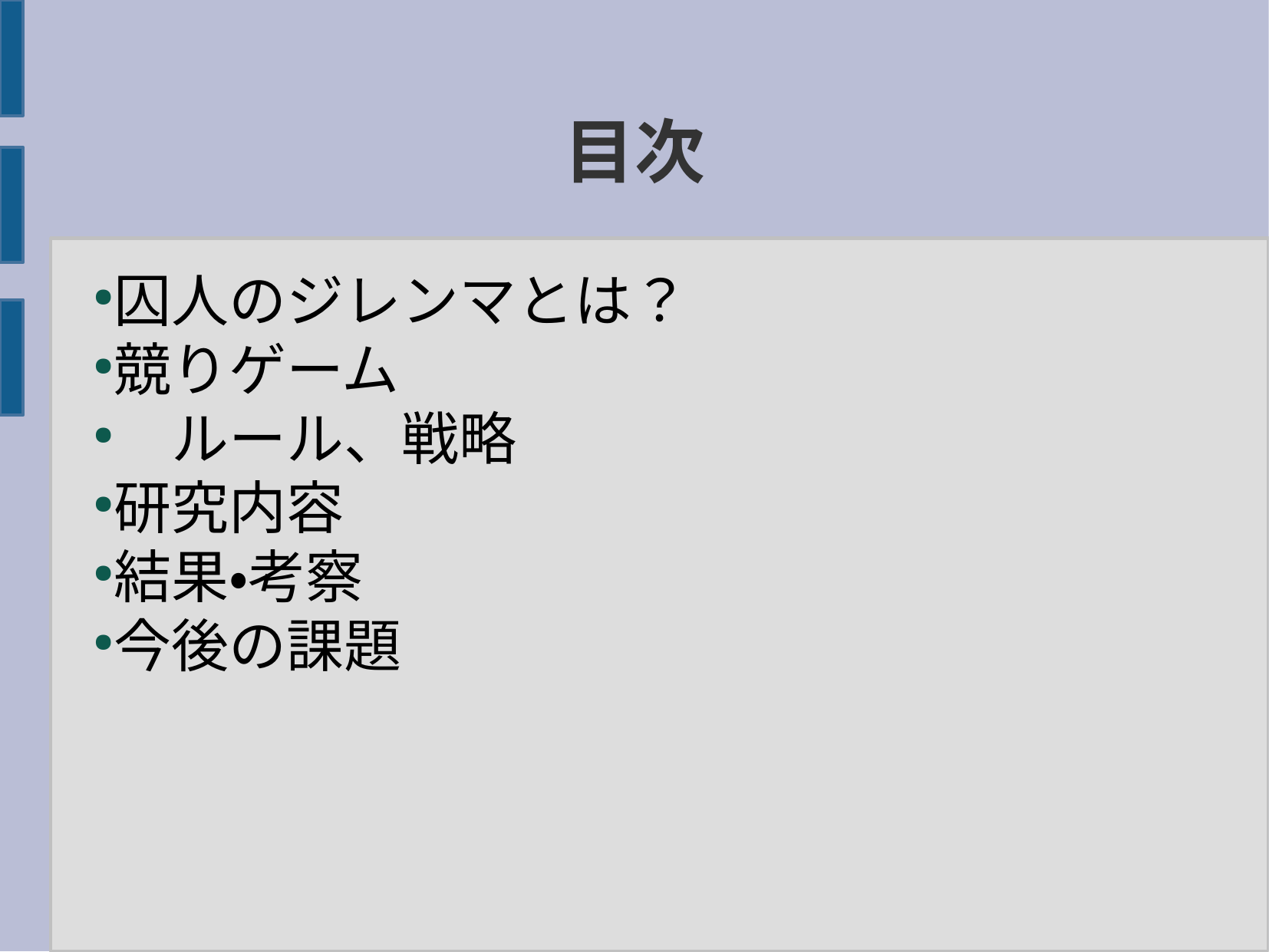

目次
囚人のジレンマとは？
競りゲーム
　ルール、戦略
研究内容
結果・考察
今後の課題